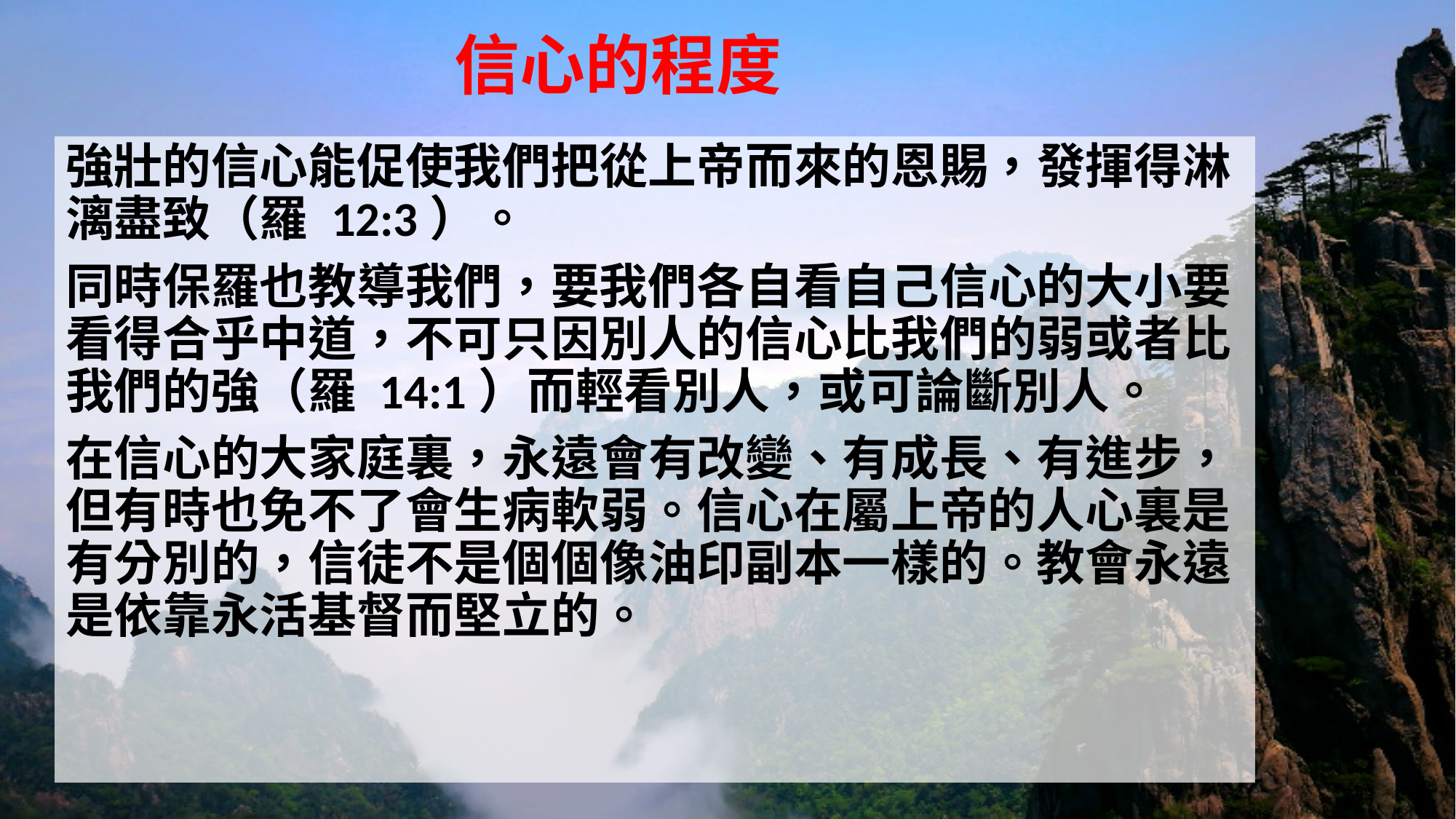

# 信心的程度
強壯的信心能促使我們把從上帝而來的恩賜，發揮得淋漓盡致（羅 12:3）。
同時保羅也教導我們，要我們各自看自己信心的大小要看得合乎中道，不可只因別人的信心比我們的弱或者比我們的強（羅 14:1）而輕看別人，或可論斷別人。
在信心的大家庭裏，永遠會有改變、有成長、有進步，但有時也免不了會生病軟弱。信心在屬上帝的人心裏是有分別的，信徒不是個個像油印副本一樣的。教會永遠是依靠永活基督而堅立的。